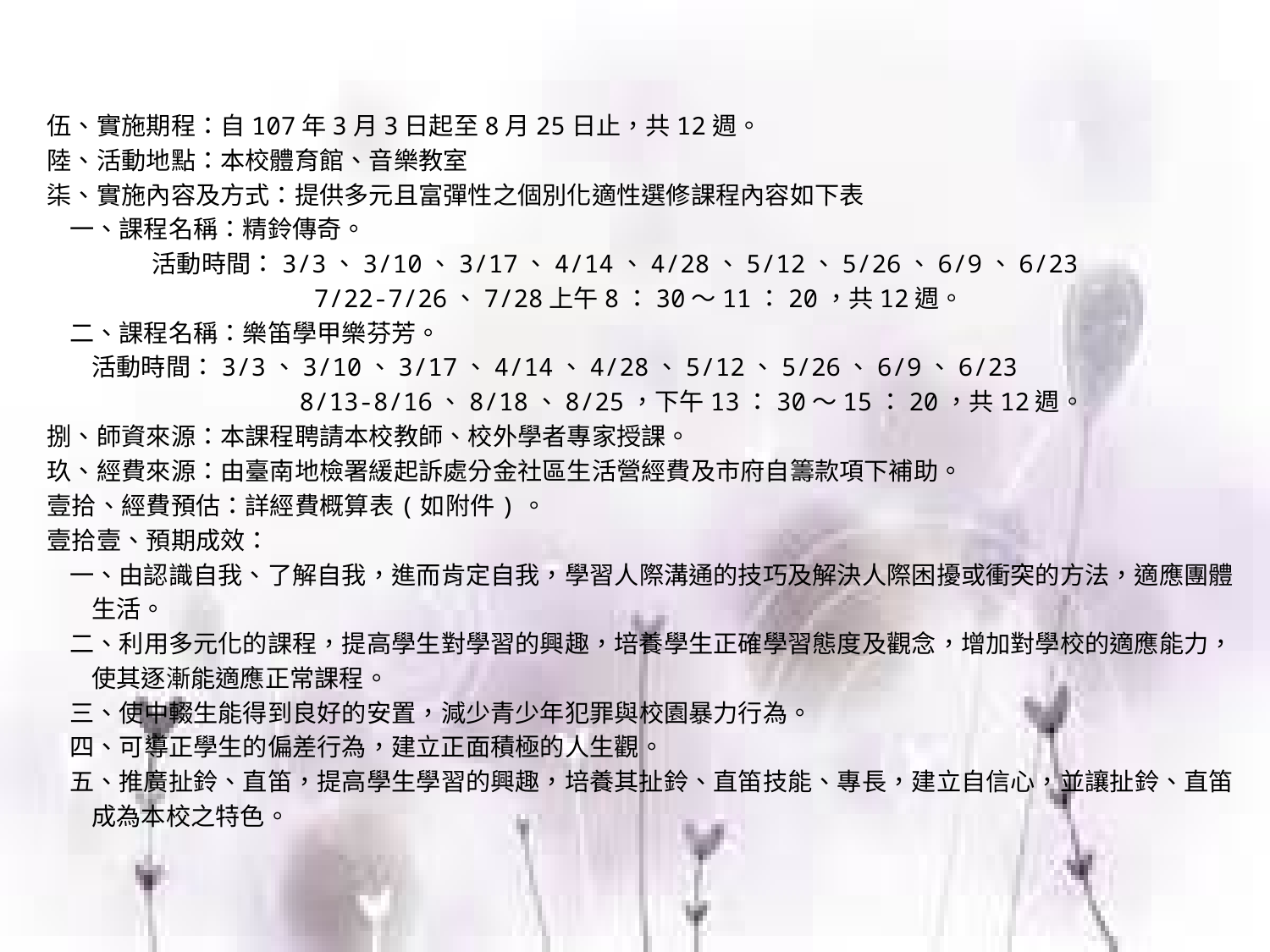

伍、實施期程：自107年3月3日起至8月25日止，共12週。
陸、活動地點：本校體育館、音樂教室
柒、實施內容及方式：提供多元且富彈性之個別化適性選修課程內容如下表
   一、課程名稱：精鈴傳奇。
                  活動時間：3/3、3/10、3/17、4/14、4/28、5/12、5/26、6/9、6/23
                  7/22-7/26、7/28上午8：30～11：20，共12週。
   二、課程名稱：樂笛學甲樂芬芳。
       活動時間：3/3、3/10、3/17、4/14、4/28、5/12、5/26、6/9、6/23
                 8/13-8/16、8/18、8/25，下午13：30～15：20，共12週。
捌、師資來源：本課程聘請本校教師、校外學者專家授課。
玖、經費來源：由臺南地檢署緩起訴處分金社區生活營經費及市府自籌款項下補助。
壹拾、經費預估：詳經費概算表(如附件)。
壹拾壹、預期成效：
   一、由認識自我、了解自我，進而肯定自我，學習人際溝通的技巧及解決人際困擾或衝突的方法，適應團體
       生活。
   二、利用多元化的課程，提高學生對學習的興趣，培養學生正確學習態度及觀念，增加對學校的適應能力，
       使其逐漸能適應正常課程。
   三、使中輟生能得到良好的安置，減少青少年犯罪與校園暴力行為。
   四、可導正學生的偏差行為，建立正面積極的人生觀。
   五、推廣扯鈴、直笛，提高學生學習的興趣，培養其扯鈴、直笛技能、專長，建立自信心，並讓扯鈴、直笛
       成為本校之特色。